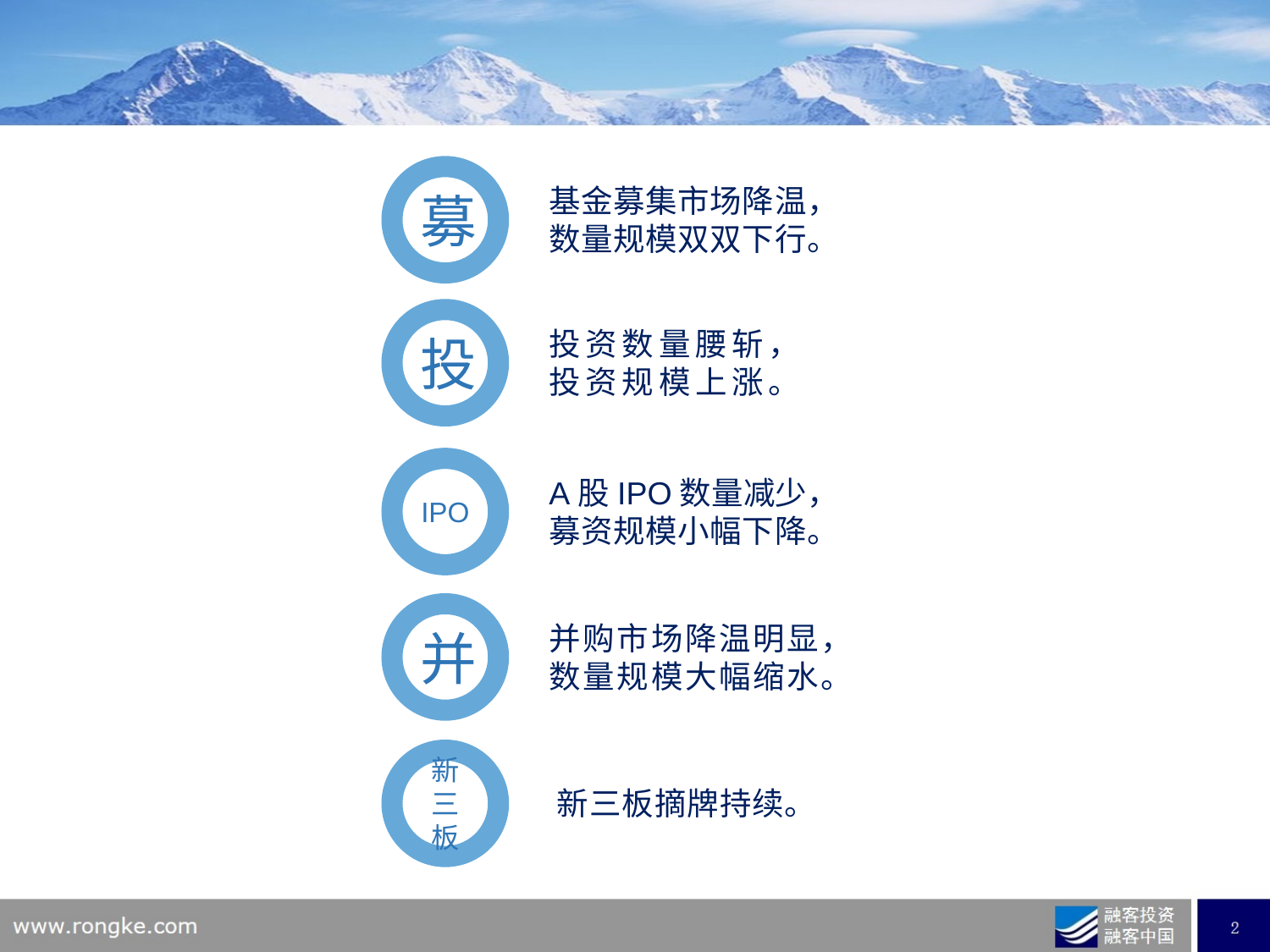

募
基金募集市场降温，
数量规模双双下行。
投
投资数量腰斩，
投资规模上涨。
IPO
A股IPO数量减少，
募资规模小幅下降。
并
并购市场降温明显，
数量规模大幅缩水。
新三板
新三板摘牌持续。